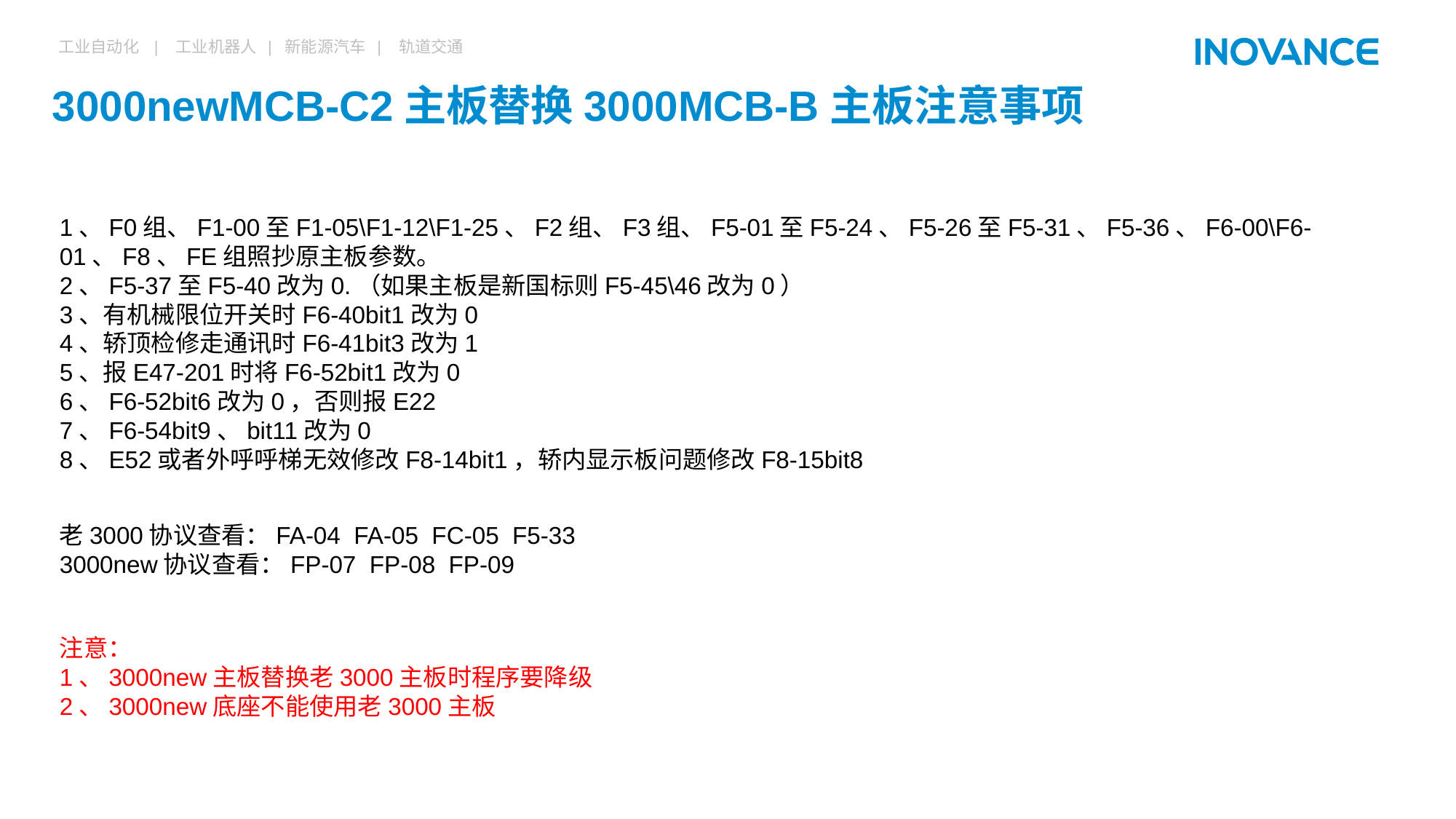

3000newMCB-C2主板替换3000MCB-B主板注意事项
1、F0组、F1-00至F1-05\F1-12\F1-25、F2组、F3组、F5-01至F5-24、F5-26至F5-31、F5-36、F6-00\F6-01、F8、FE组照抄原主板参数。
2、F5-37至F5-40改为0.（如果主板是新国标则F5-45\46改为0）
3、有机械限位开关时F6-40bit1改为0
4、轿顶检修走通讯时F6-41bit3改为1
5、报E47-201时将F6-52bit1改为0
6、F6-52bit6改为0，否则报E22
7、F6-54bit9、bit11改为0
8、E52或者外呼呼梯无效修改F8-14bit1，轿内显示板问题修改F8-15bit8
老3000协议查看：FA-04  FA-05  FC-05  F5-33
3000new协议查看：FP-07  FP-08  FP-09
注意：
1、3000new主板替换老3000主板时程序要降级
2、3000new底座不能使用老3000主板